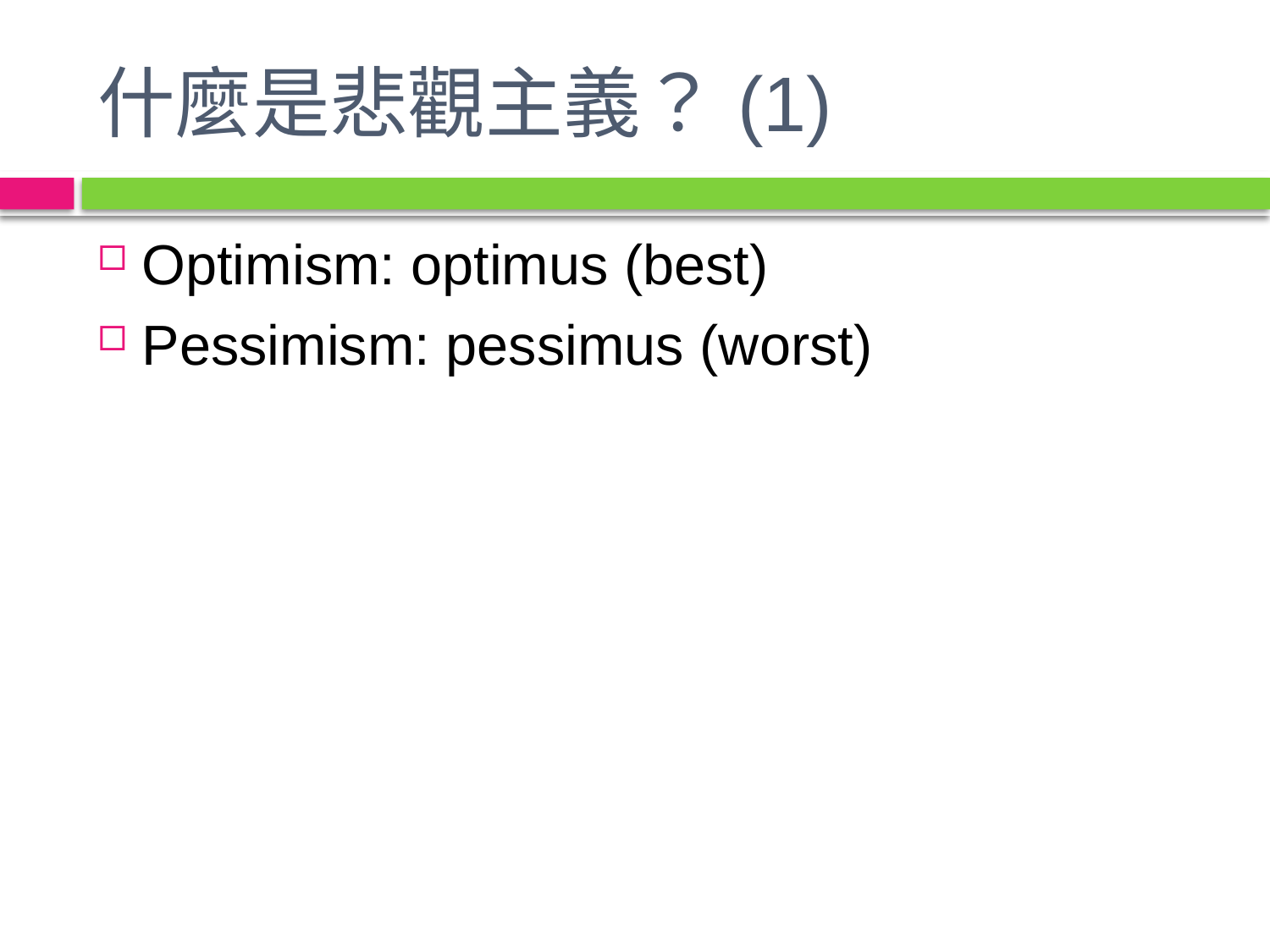

# 什麼是悲觀主義？(1)
Optimism: optimus (best)
Pessimism: pessimus (worst)